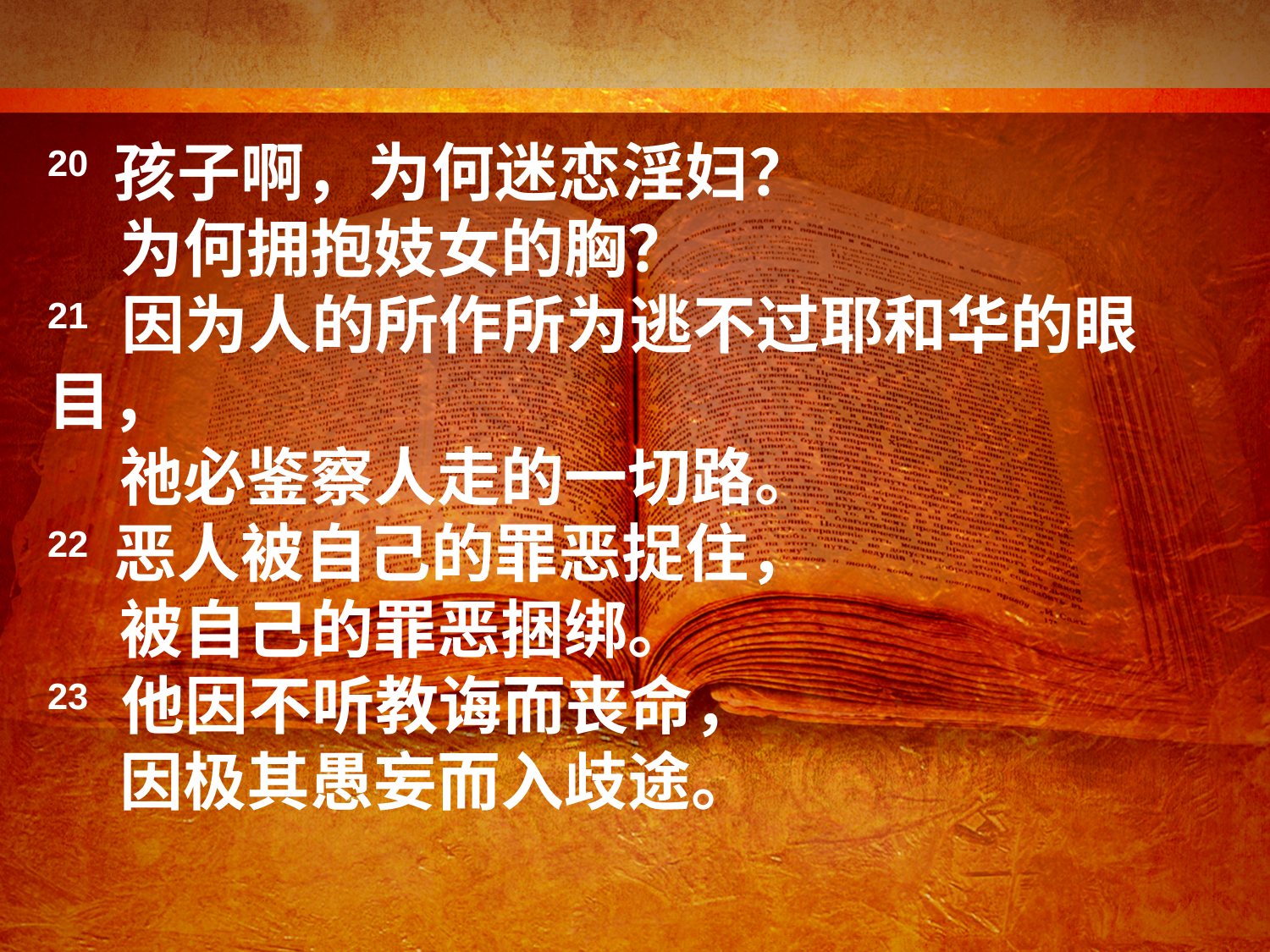

20 孩子啊，为何迷恋淫妇？
    为何拥抱妓女的胸？
21 因为人的所作所为逃不过耶和华的眼目，
    祂必鉴察人走的一切路。
22 恶人被自己的罪恶捉住，
    被自己的罪恶捆绑。
23 他因不听教诲而丧命，
    因极其愚妄而入歧途。